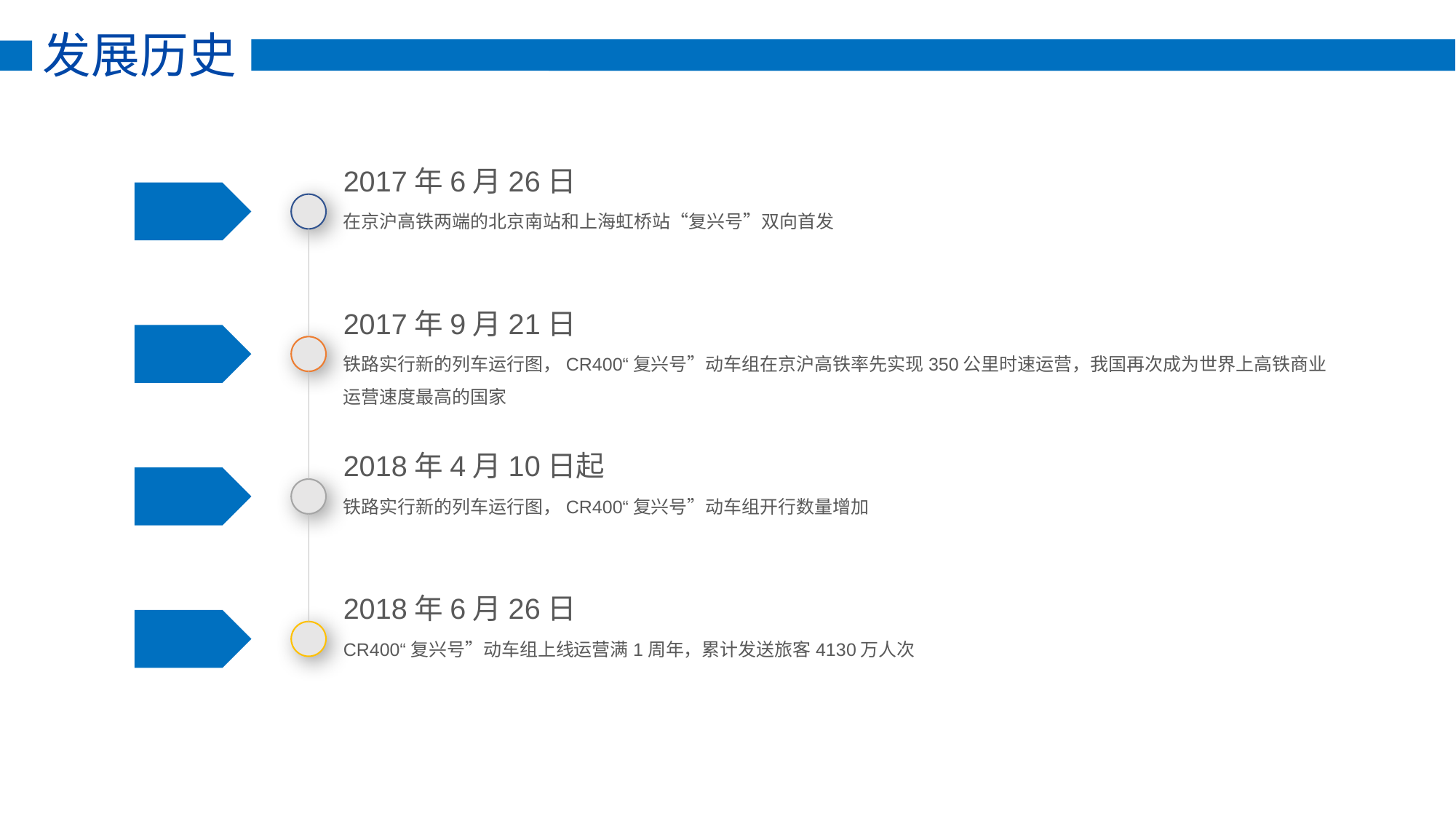

发展历史

2017年6月26日
在京沪高铁两端的北京南站和上海虹桥站“复兴号”双向首发

2017年9月21日
铁路实行新的列车运行图，CR400“复兴号”动车组在京沪高铁率先实现350公里时速运营，我国再次成为世界上高铁商业运营速度最高的国家

2018年4月10日起
铁路实行新的列车运行图，CR400“复兴号”动车组开行数量增加

2018年6月26日
CR400“复兴号”动车组上线运营满1周年，累计发送旅客4130万人次